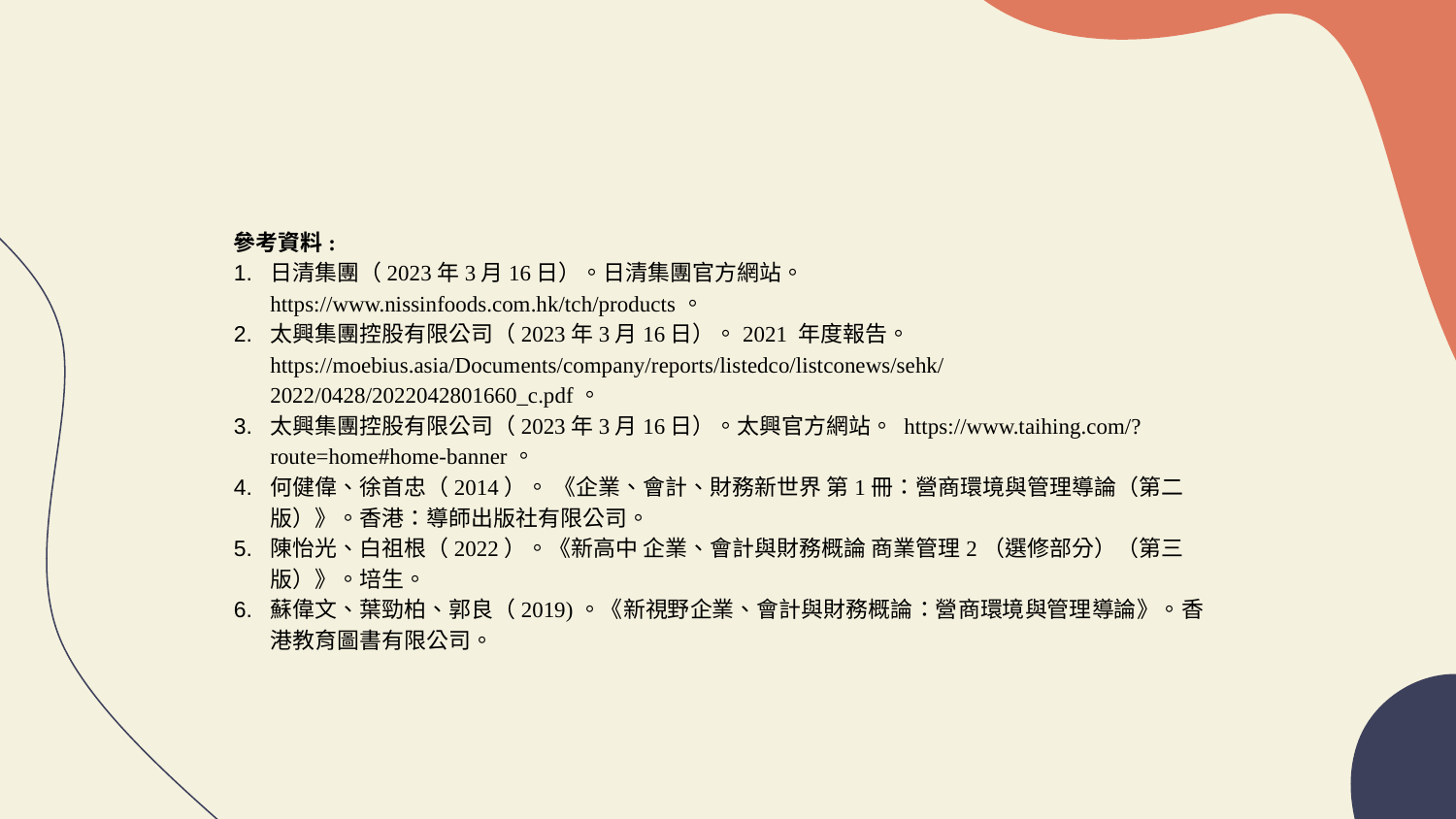

參考資料:
日清集團（2023年3月16日）。日清集團官方網站。 https://www.nissinfoods.com.hk/tch/products。
太興集團控股有限公司（2023年3月16日）。2021 年度報告。 https://moebius.asia/Documents/company/reports/listedco/listconews/sehk/2022/0428/2022042801660_c.pdf。
太興集團控股有限公司（2023年3月16日）。太興官方網站。 https://www.taihing.com/?route=home#home-banner。
何健偉、徐首忠（2014）。 《企業、會計、財務新世界 第1冊：營商環境與管理導論（第二版）》。香港：導師出版社有限公司。
陳怡光、白祖根（2022）。《新高中 企業、會計與財務概論 商業管理2（選修部分）（第三版）》。培生。
蘇偉文、葉勁柏、郭良（2019)。《新視野企業、會計與財務概論：營商環境與管理導論》。香港教育圖書有限公司。